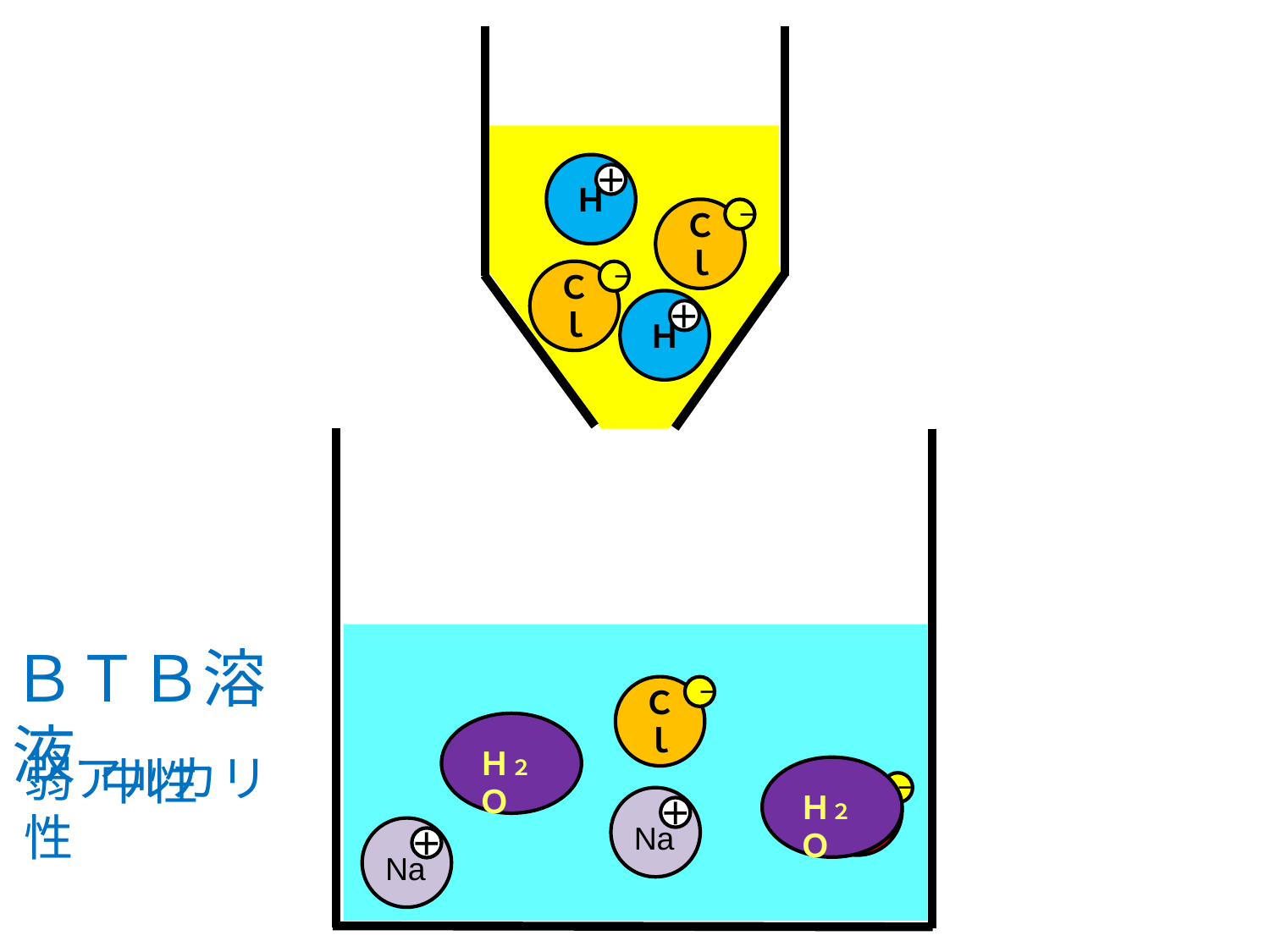

Ｈ

＋
Ｃｌ
－
Ｃｌ
－

Ｈ

＋

ＢＴＢ溶液
Ｃｌ
－

Ｈ２Ｏ
弱アルカリ性
中性

Ｈ２Ｏ

－
OH

＋
Na

＋
Na